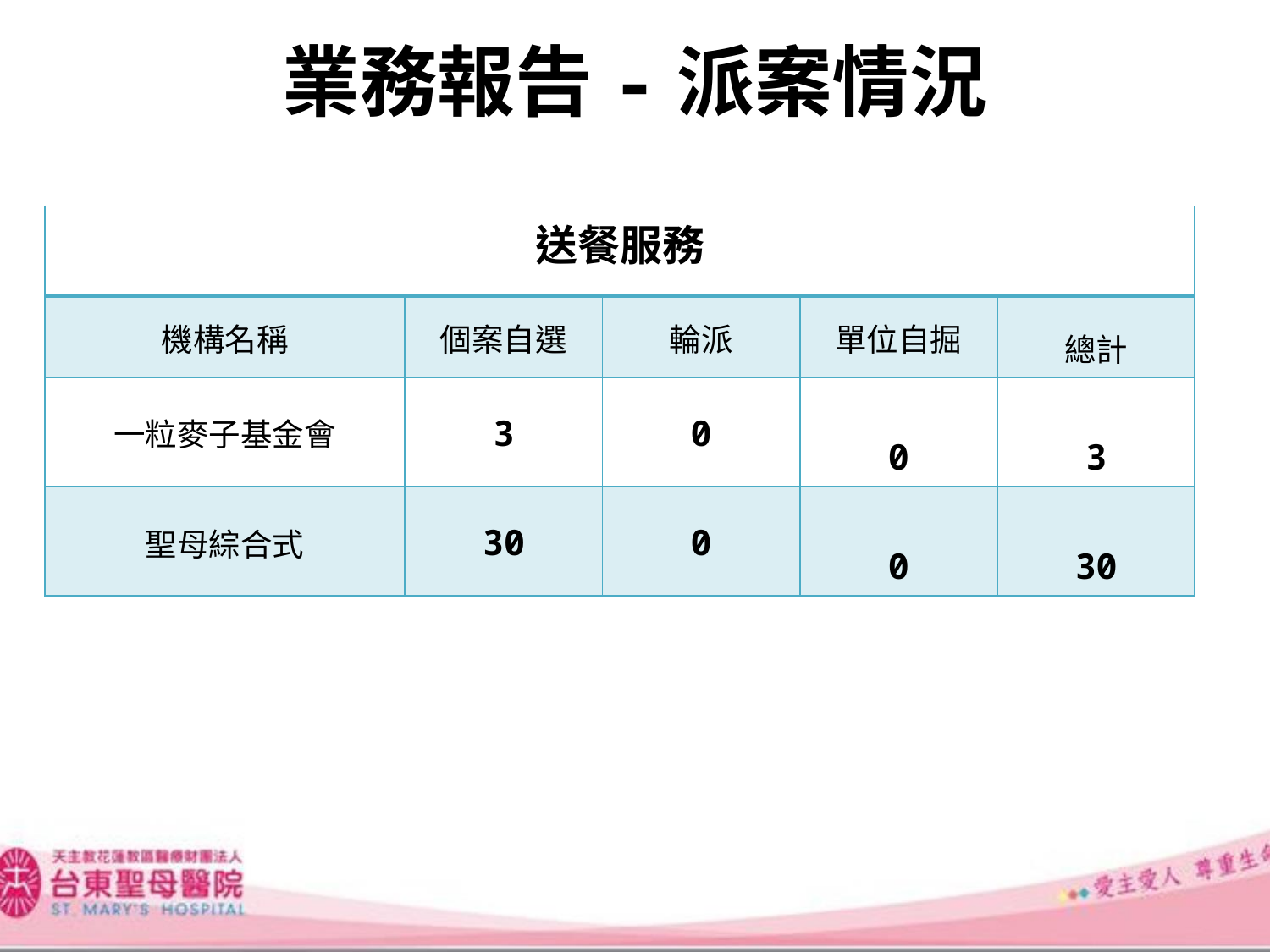

# 業務報告-派案情況
| 送餐服務 |  |  |  |  |
| --- | --- | --- | --- | --- |
| 機構名稱 | 個案自選 | 輪派 | 單位自掘 | 總計 |
| 一粒麥子基金會 | 3 | 0 | 0 | 3 |
| 聖母綜合式 | 30 | 0 | 0 | 30 |